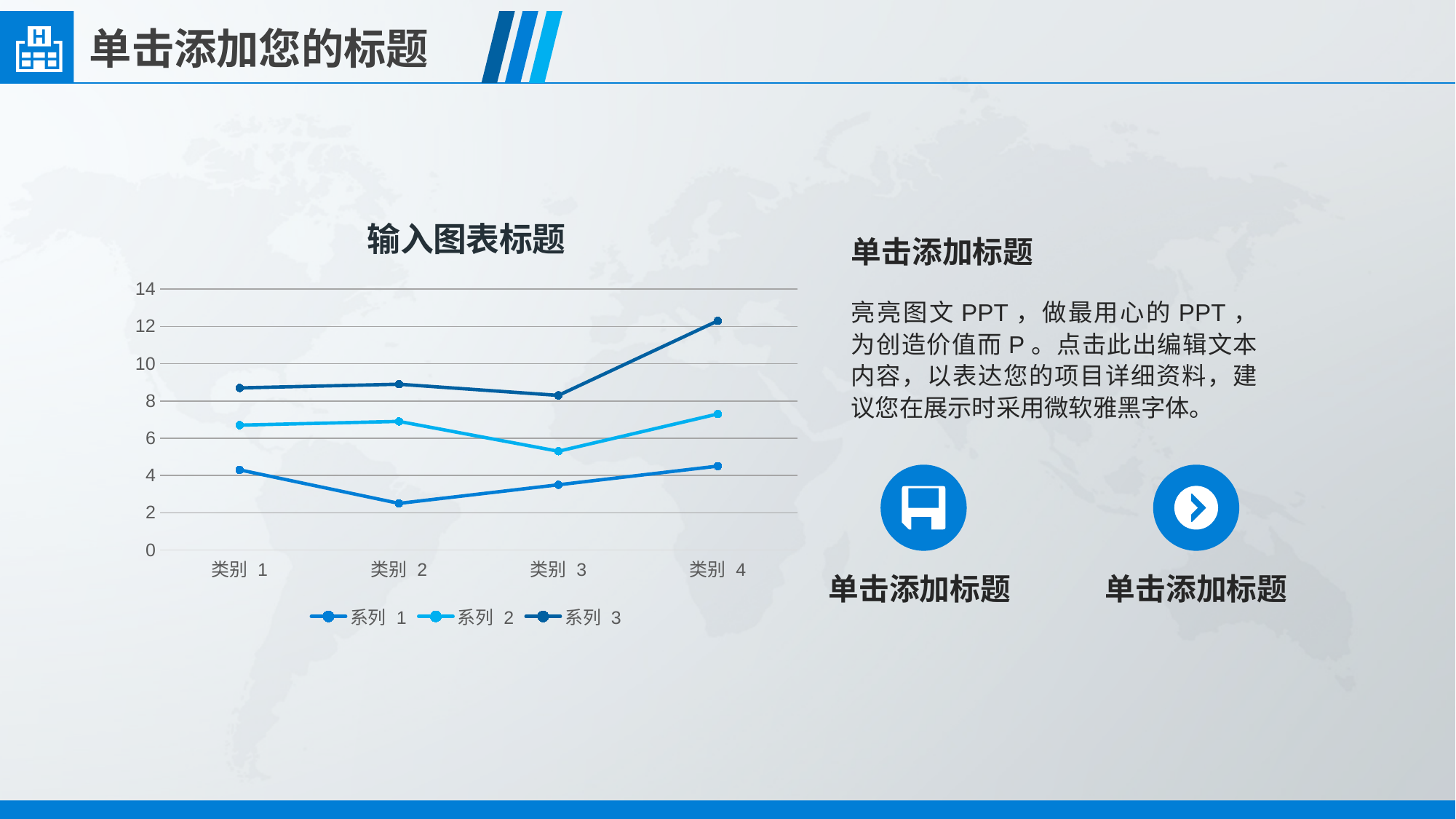

### Chart: 输入图表标题

| Category | 系列 1 | 系列 2 | 系列 3 |
|---|---|---|---|
| 类别 1 | 4.3 | 2.4 | 2.0 |
| 类别 2 | 2.5 | 4.4 | 2.0 |
| 类别 3 | 3.5 | 1.8 | 3.0 |
| 类别 4 | 4.5 | 2.8 | 5.0 |
单击添加标题
亮亮图文PPT，做最用心的PPT，为创造价值而P。点击此出编辑文本内容，以表达您的项目详细资料，建议您在展示时采用微软雅黑字体。

单击添加标题
单击添加标题